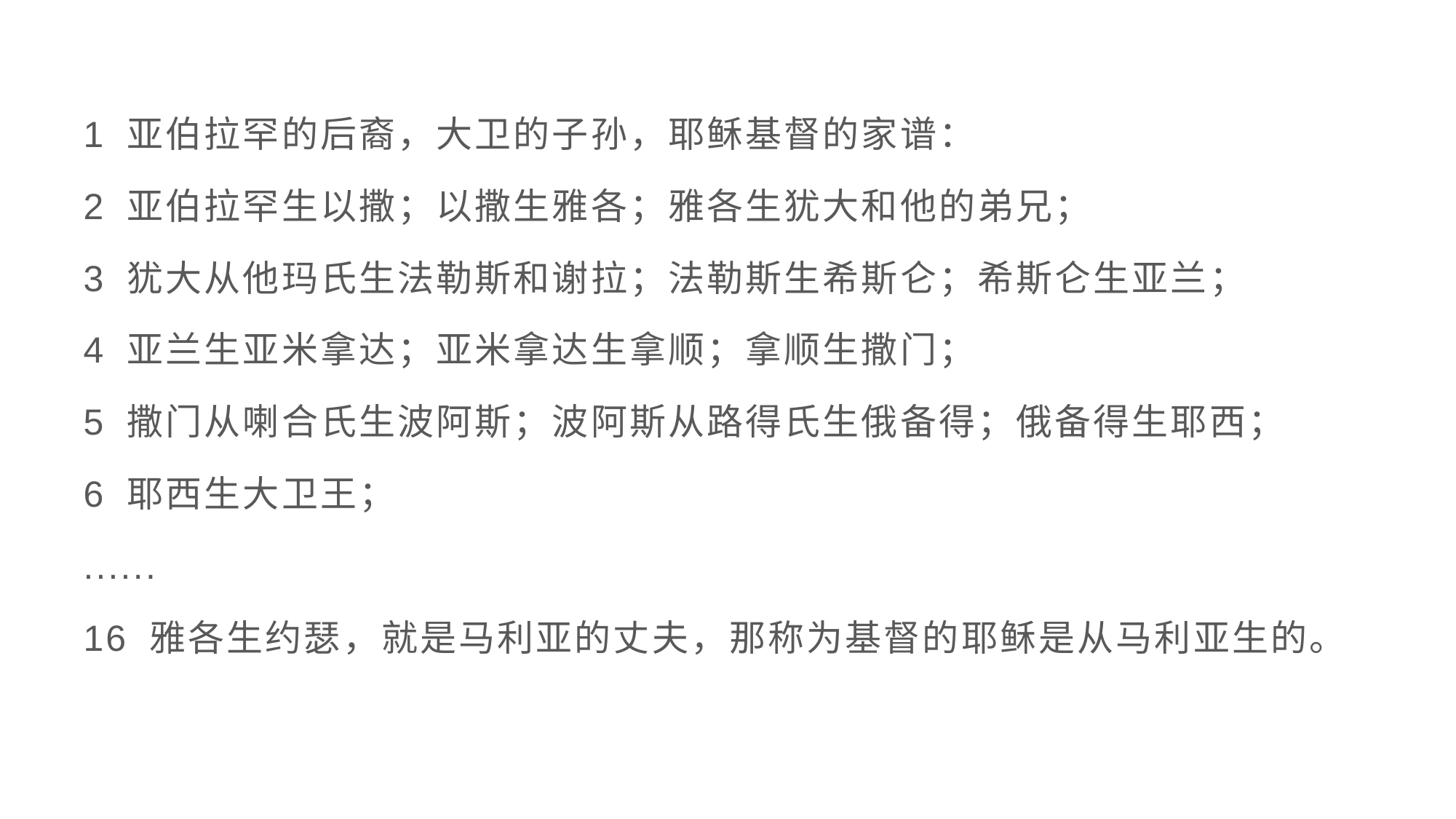

1 亚伯拉罕的后裔，大卫的子孙，耶稣基督的家谱：
2 亚伯拉罕生以撒；以撒生雅各；雅各生犹大和他的弟兄；
3 犹大从他玛氏生法勒斯和谢拉；法勒斯生希斯仑；希斯仑生亚兰；
4 亚兰生亚米拿达；亚米拿达生拿顺；拿顺生撒门；
5 撒门从喇合氏生波阿斯；波阿斯从路得氏生俄备得；俄备得生耶西；
6 耶西生大卫王；
......
16 雅各生约瑟，就是马利亚的丈夫，那称为基督的耶稣是从马利亚生的。